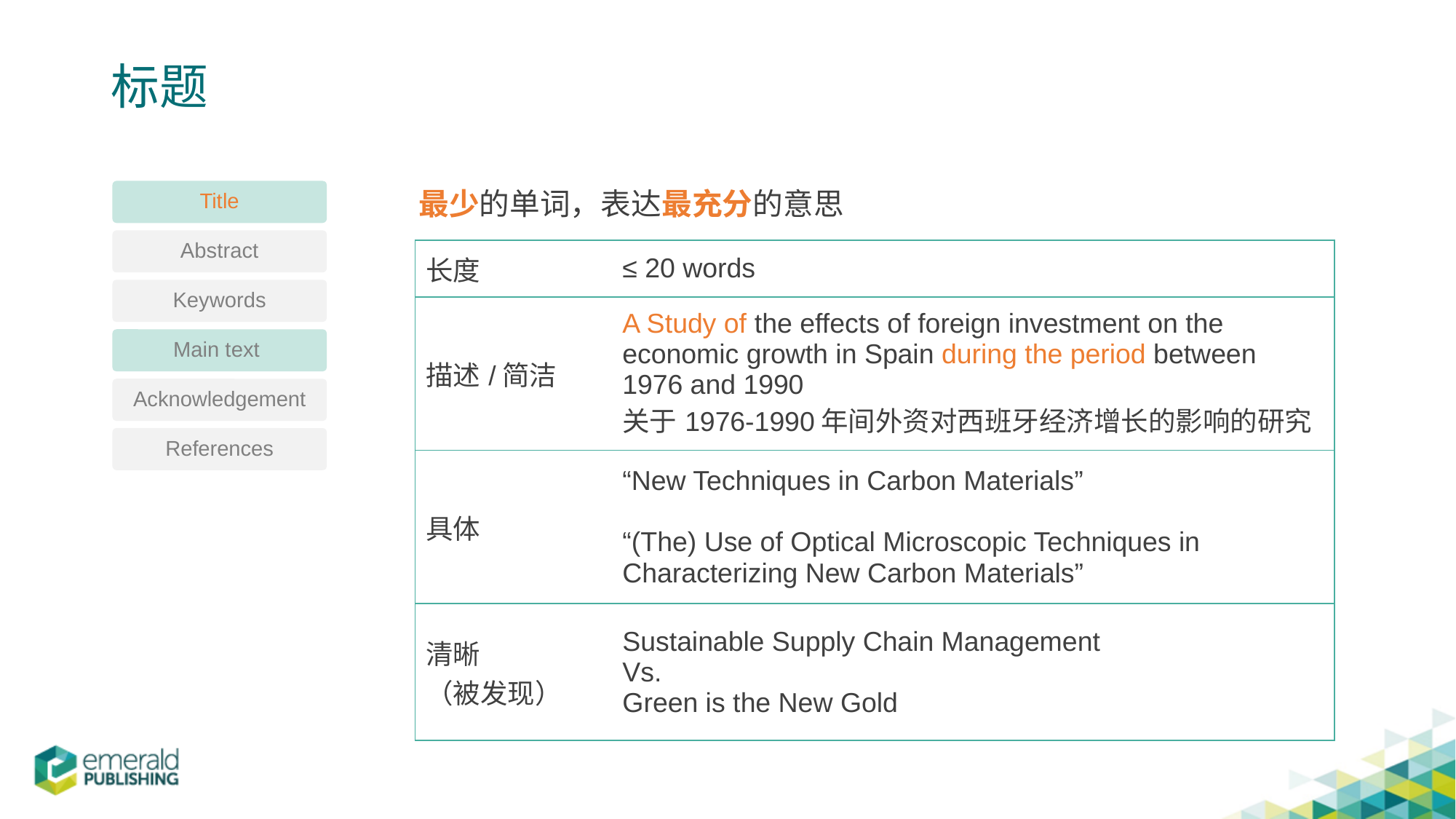

# 标题
最少的单词，表达最充分的意思

Title

Abstract
| 长度 | ≤ 20 words |
| --- | --- |
| 描述/简洁 | A Study of the effects of foreign investment on the economic growth in Spain during the period between 1976 and 1990 关于1976-1990年间外资对西班牙经济增长的影响的研究 |
| 具体 | “New Techniques in Carbon Materials” “(The) Use of Optical Microscopic Techniques in Characterizing New Carbon Materials” |
| 清晰 （被发现） | Sustainable Supply Chain Management Vs. Green is the New Gold |

Keywords

Main text

Acknowledgement

References